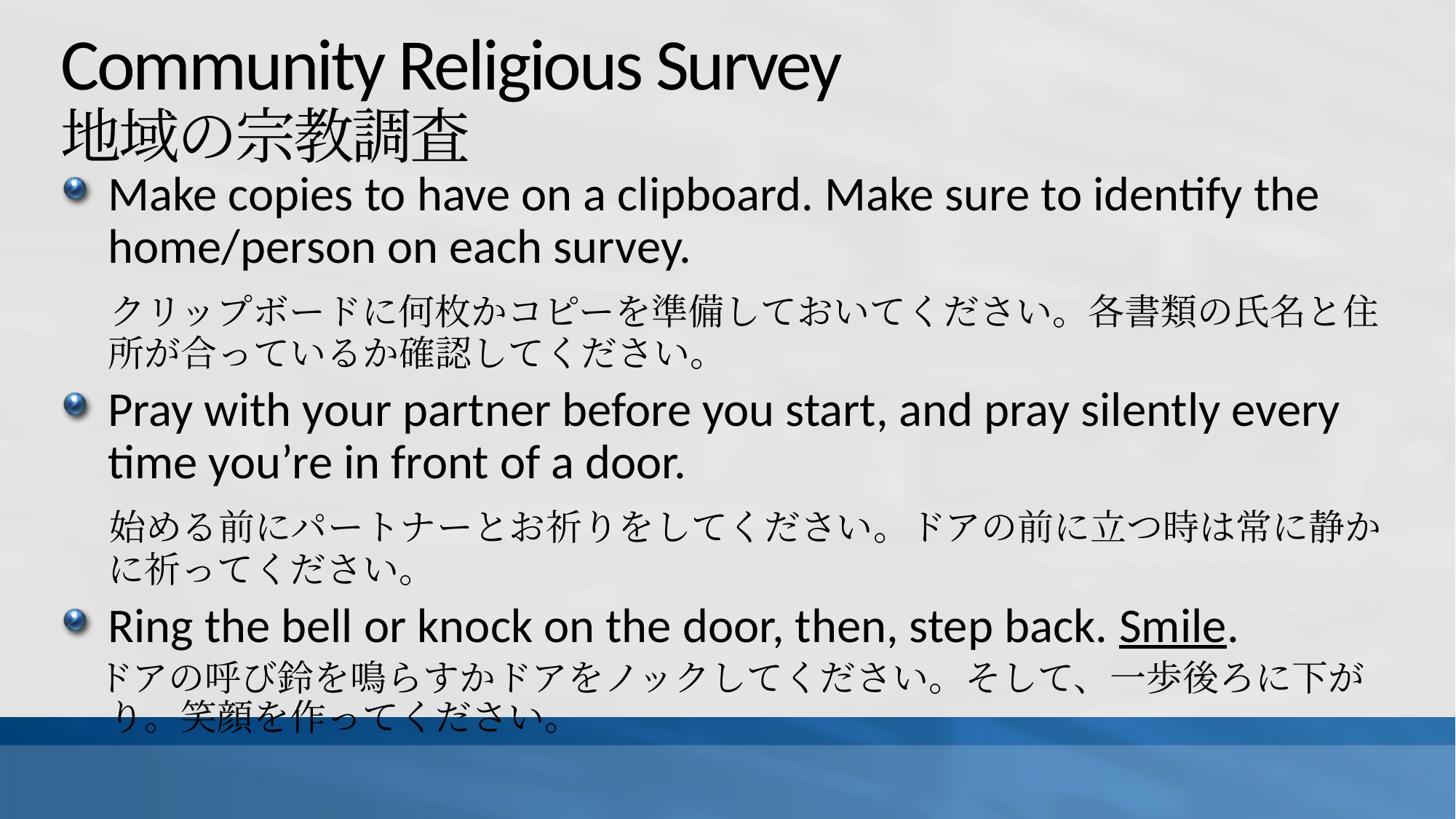

# Community Religious Survey 地域の宗教調査
Make copies to have on a clipboard. Make sure to identify the home/person on each survey.
　クリップボードに何枚かコピーを準備しておいてください。各書類の氏名と住所が合っているか確認してください。
Pray with your partner before you start, and pray silently every time you’re in front of a door.
　始める前にパートナーとお祈りをしてください。ドアの前に立つ時は常に静かに祈ってください。
Ring the bell or knock on the door, then, step back. Smile.
　ドアの呼び鈴を鳴らすかドアをノックしてください。そして、一歩後ろに下がり。笑顔を作ってください。